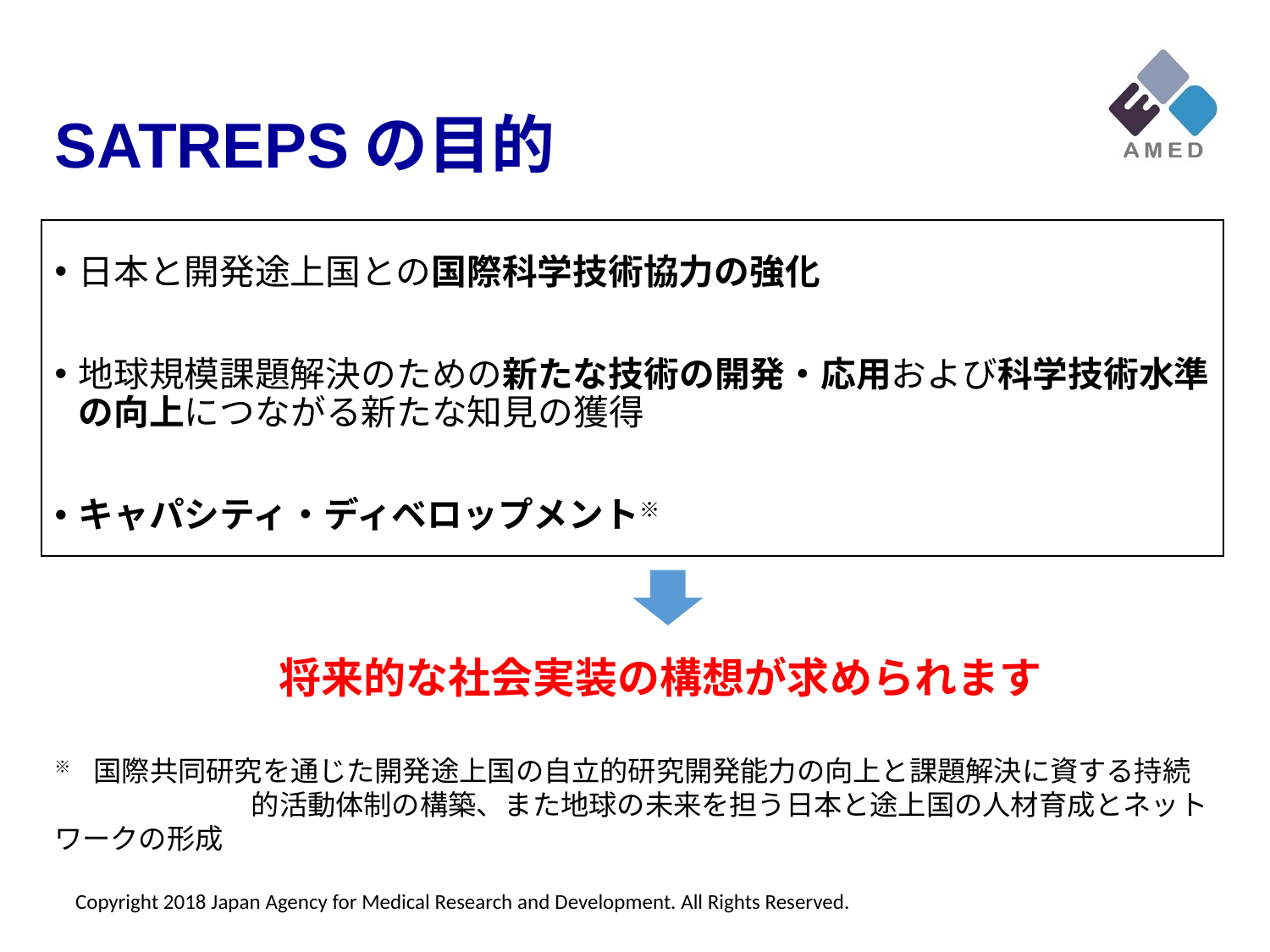

SATREPSの目的

日本と開発途上国との国際科学技術協力の強化

地球規模課題解決のための新たな技術の開発・応用および科学技術水準の向上につながる新たな知見の獲得

キャパシティ・ディベロップメント※

将来的な社会実装の構想が求められます
※　国際共同研究を通じた開発途上国の自立的研究開発能力の向上と課題解決に資する持続　　　　　　　的活動体制の構築、また地球の未来を担う日本と途上国の人材育成とネットワークの形成
Copyright 2018 Japan Agency for Medical Research and Development. All Rights Reserved.